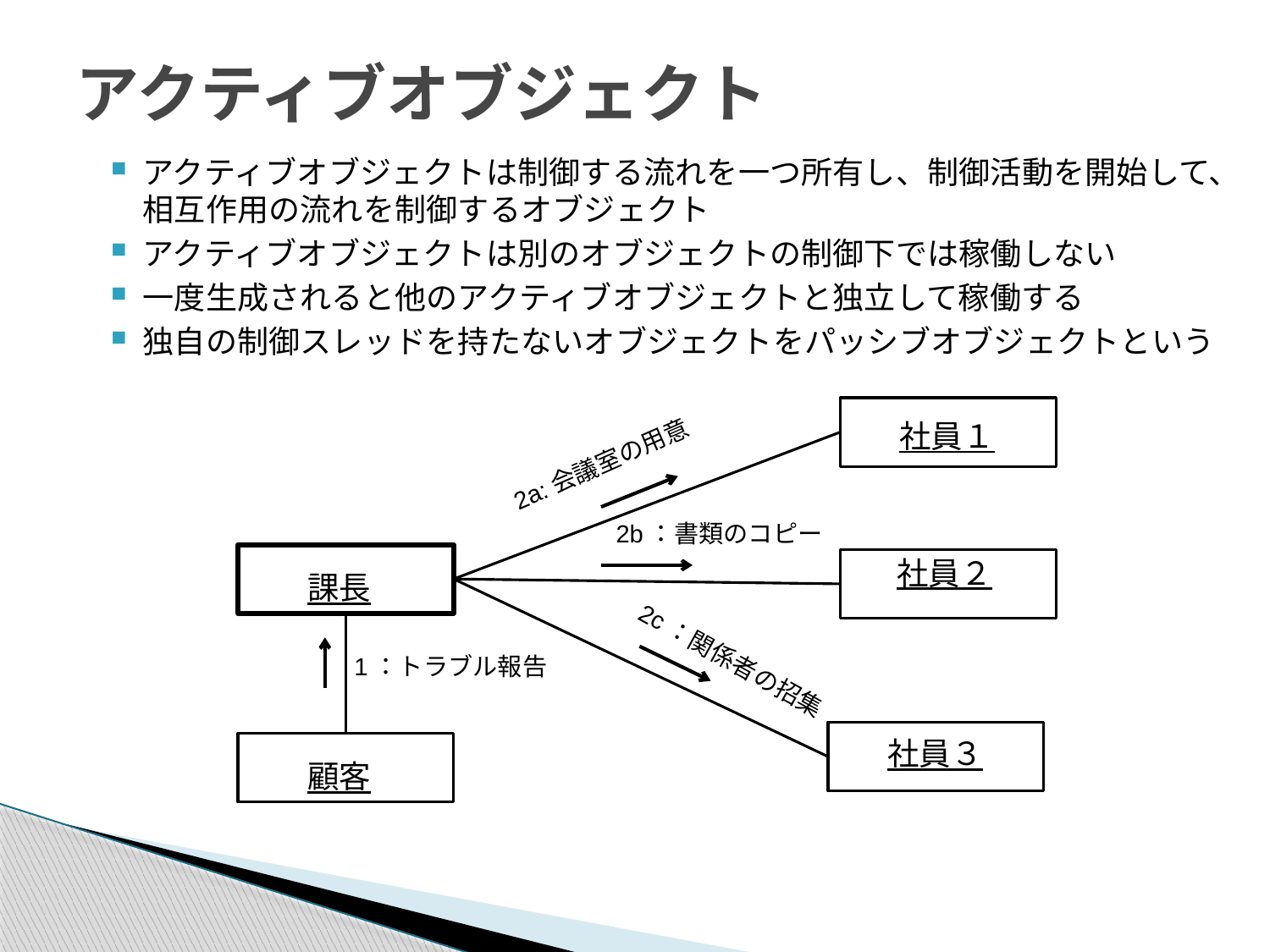

# アクティブオブジェクト
アクティブオブジェクトは制御する流れを一つ所有し、制御活動を開始して、相互作用の流れを制御するオブジェクト
アクティブオブジェクトは別のオブジェクトの制御下では稼働しない
一度生成されると他のアクティブオブジェクトと独立して稼働する
独自の制御スレッドを持たないオブジェクトをパッシブオブジェクトという

社員１

課長
社員２

社員３

顧客
2a:会議室の用意
2b：書類のコピー
2c：関係者の招集
1：トラブル報告